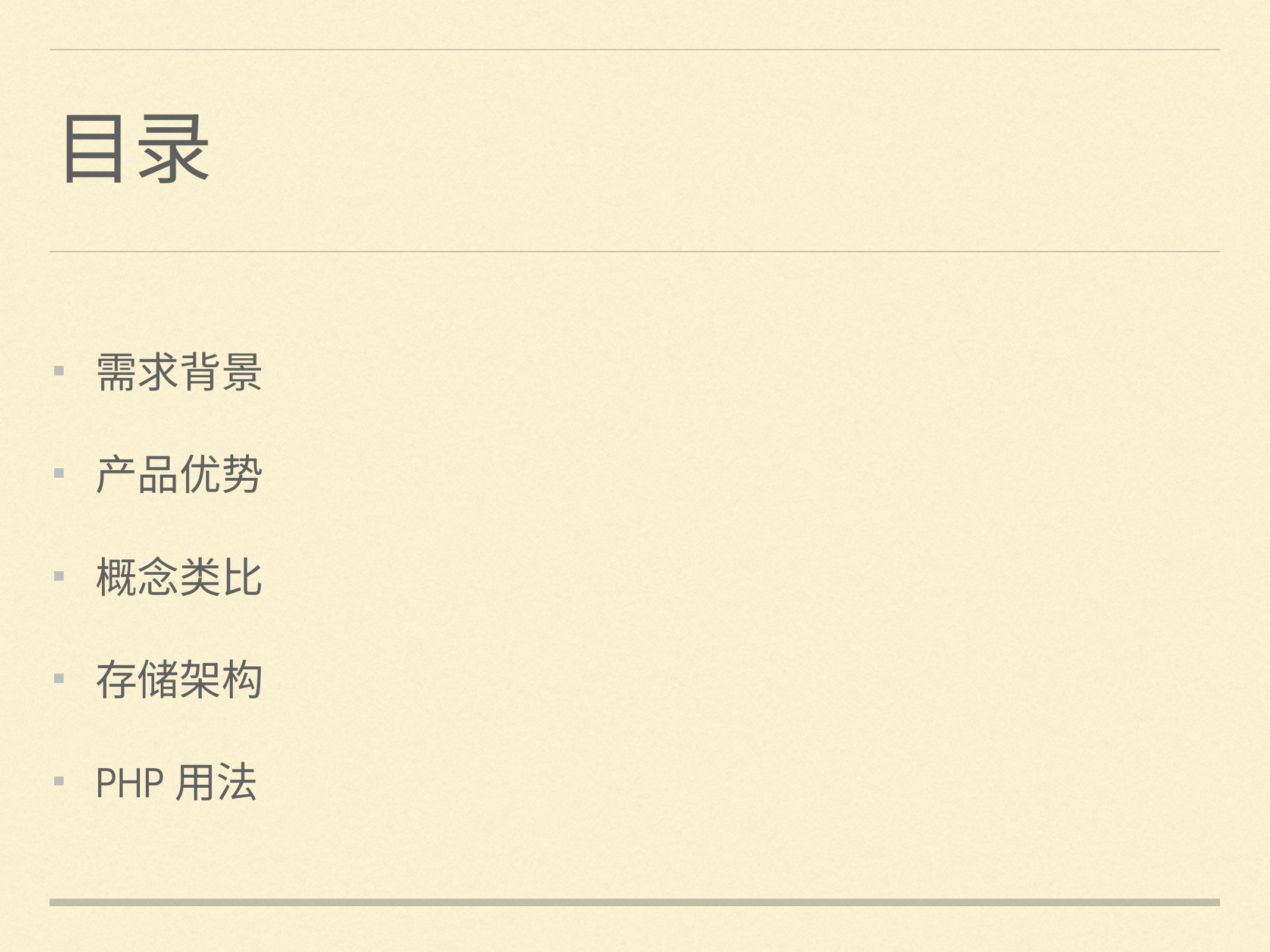

# 目录
需求背景
产品优势
概念类比
存储架构
PHP用法